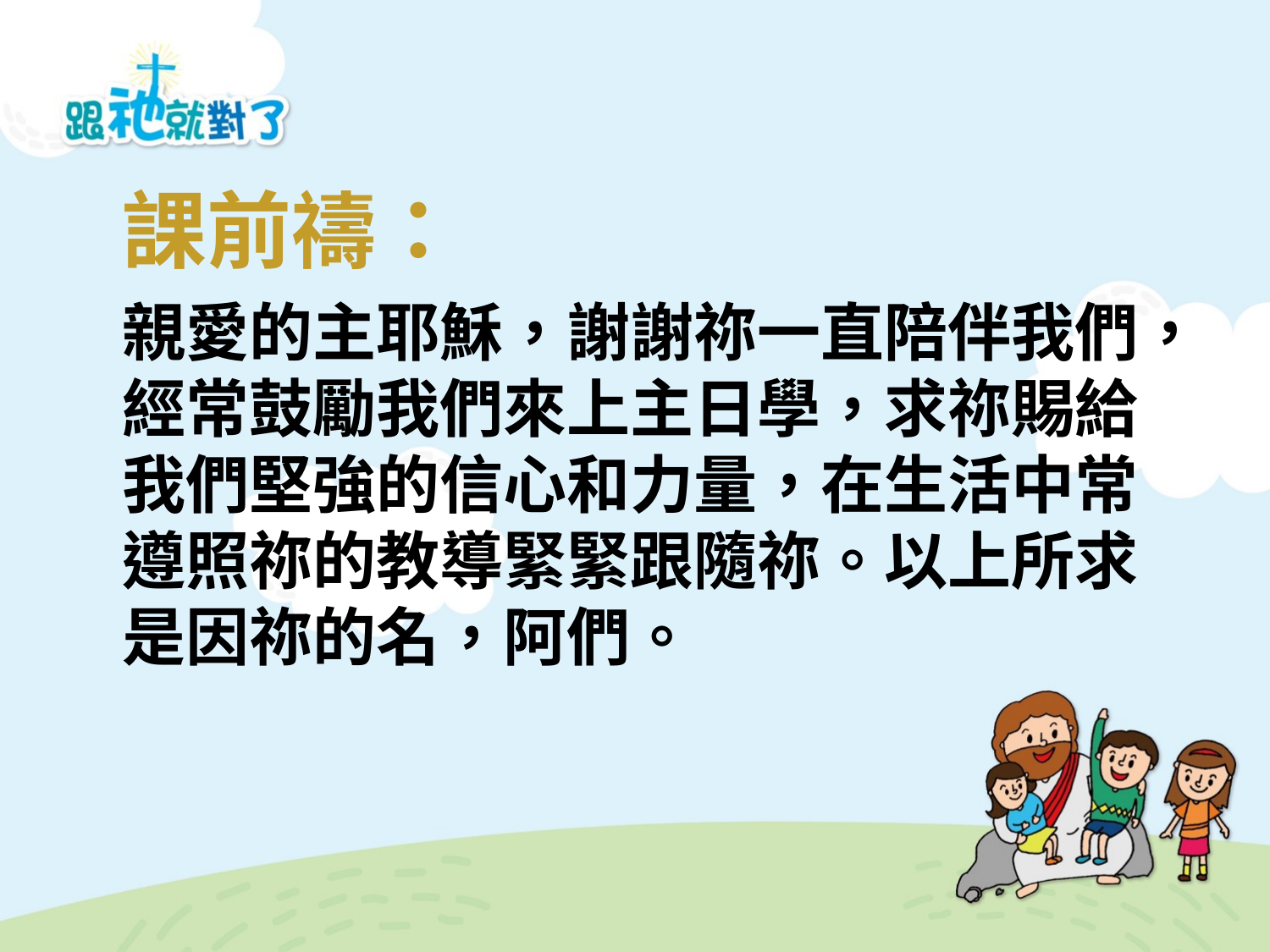

課前禱：
親愛的主耶穌，謝謝祢一直陪伴我們，經常鼓勵我們來上主日學，求祢賜給我們堅強的信心和力量，在生活中常遵照祢的教導緊緊跟隨祢。以上所求是因祢的名，阿們。